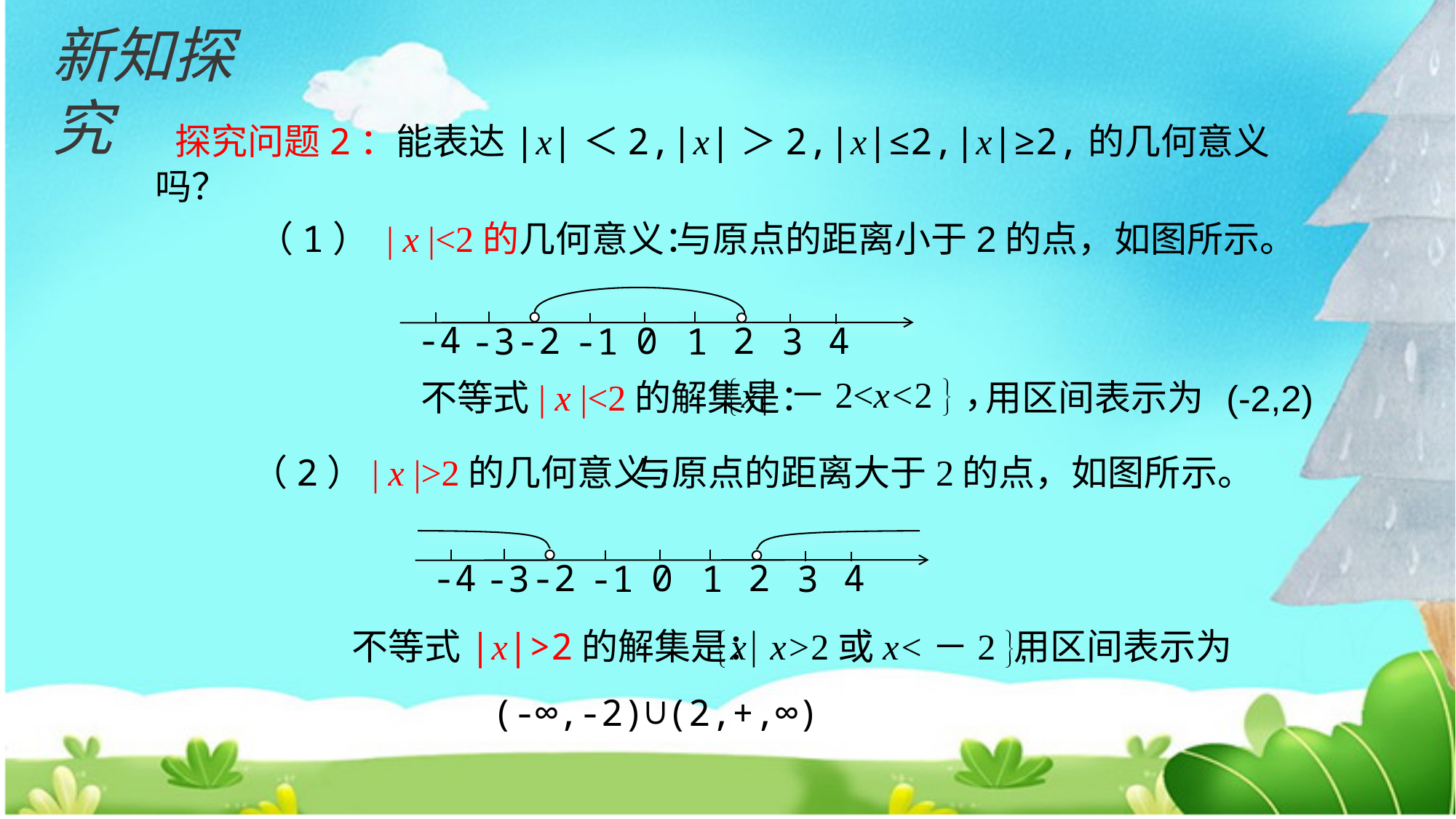

新知探究
 探究问题2：能表达|x|＜2,|x|＞2,|x|≤2,|x|≥2,的几何意义吗？
（1） | x |<2的几何意义：
与原点的距离小于2的点，如图所示。
-4
-2
0
2
4

-3
-1
1
3

{x| －2<x<2 }，
    不等式| x |<2的解集是：
用区间表示为
(-2,2)
（2）| x |>2的几何意义:
与原点的距离大于2的点，如图所示。

-4
-2
0
2
4

-3
-1
1
3

    不等式|x|>2的解集是：
{x| x>2或x<－2 },
用区间表示为
(-∞,-2)∪(2,+,∞)